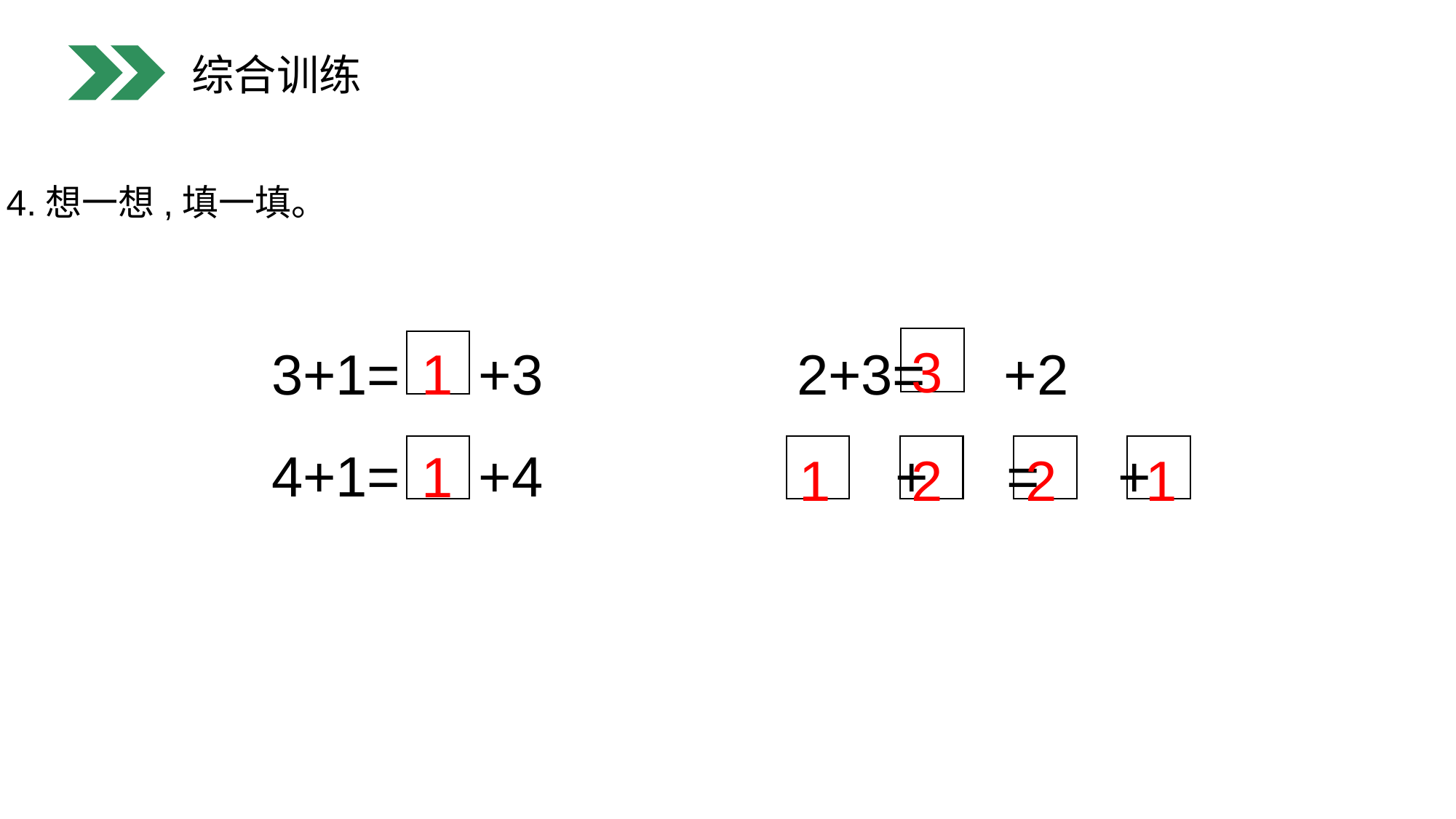

综合训练
4.想一想,填一填。
3
3+1=     +3　　　　2+3=     +2
4+1=     +4	                   +     =     +
1

1
1
2
2
1